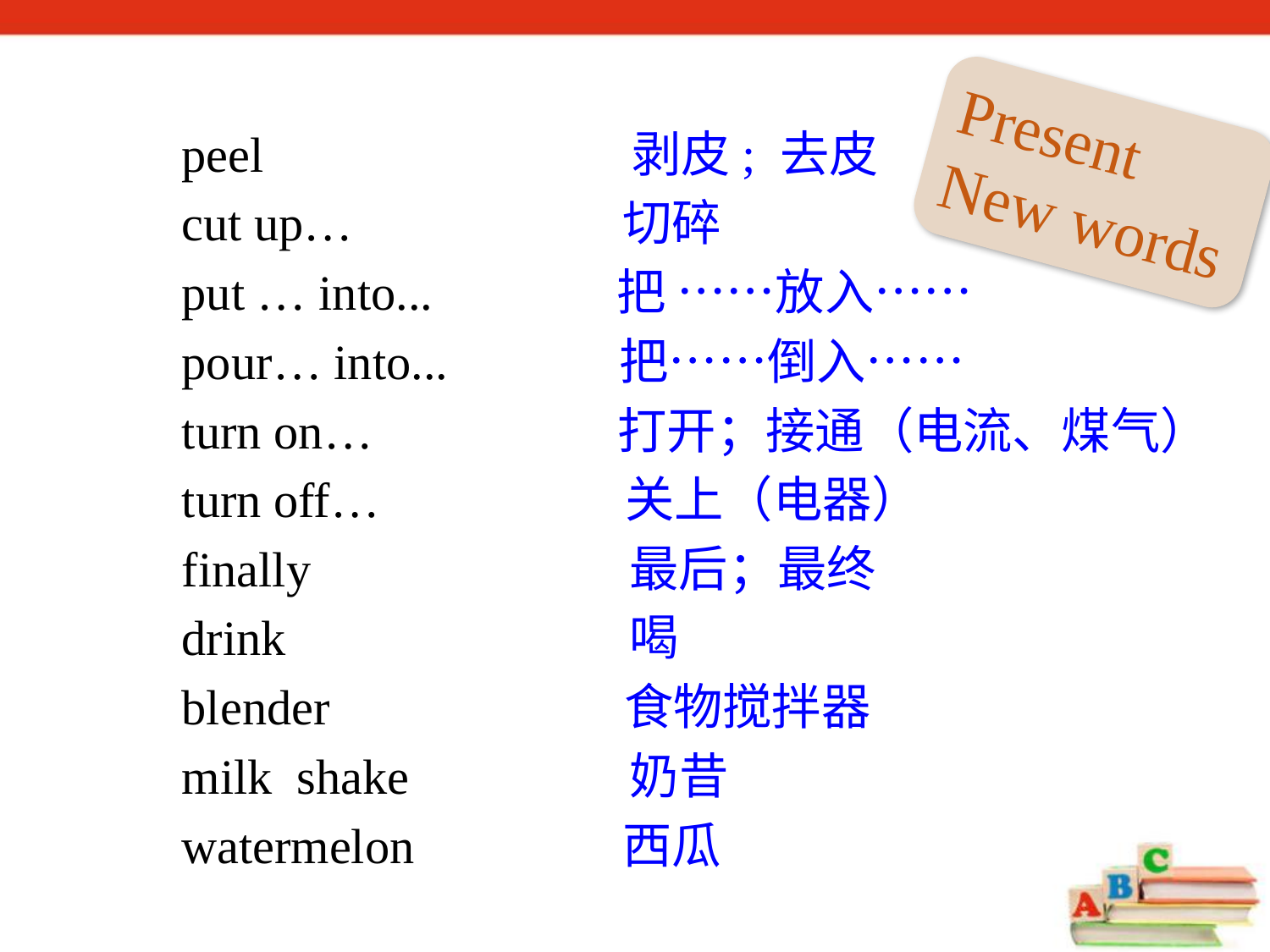

Present New words
peel                             剥皮; 去皮
cut up…                     切碎
put … into...              把 ……放入……
pour… into...             把……倒入……
turn on…                   打开；接通（电流、煤气）
turn off…                   关上（电器）
finally                         最后；最终
drink                           喝
blender                       食物搅拌器
milk  shake                 奶昔
watermelon                西瓜